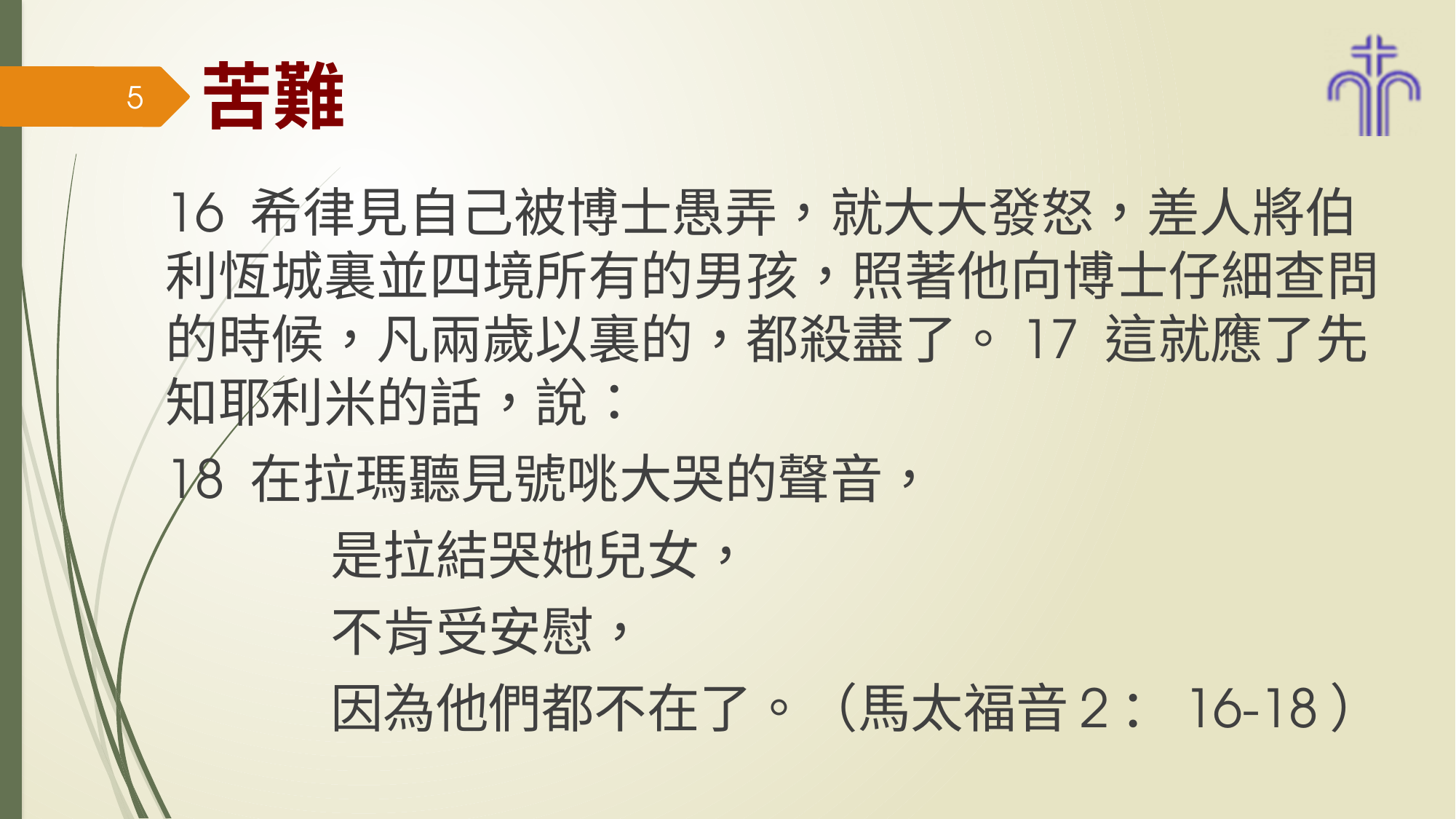

# 苦難
5
16 希律見自己被博士愚弄，就大大發怒，差人將伯利恆城裏並四境所有的男孩，照著他向博士仔細查問的時候，凡兩歲以裏的，都殺盡了。17 這就應了先知耶利米的話，說：
18 在拉瑪聽見號咷大哭的聲音，
             是拉結哭她兒女，
             不肯受安慰，
             因為他們都不在了。（馬太福音2：16-18）